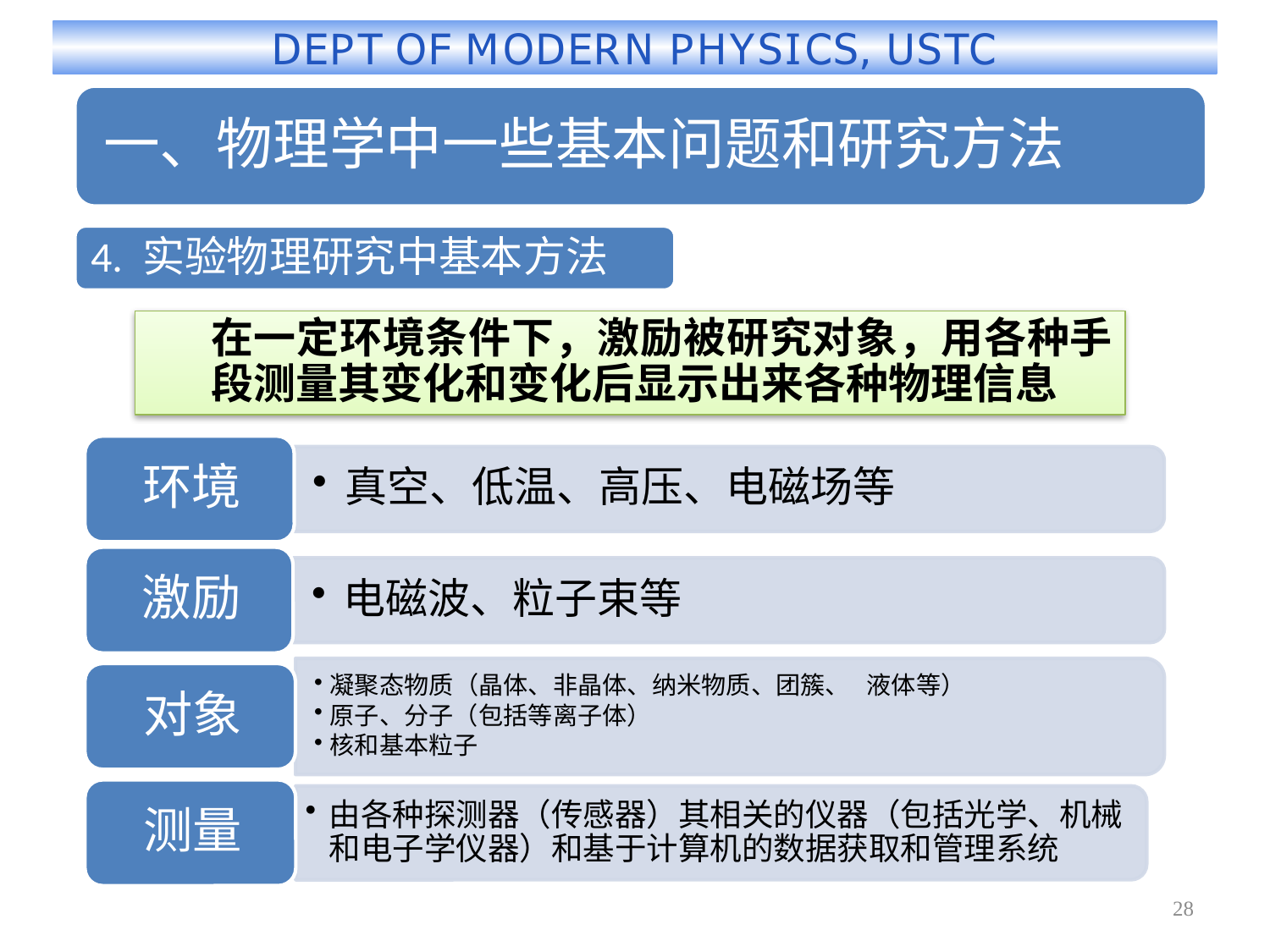

一、物理学中一些基本问题和研究方法
4. 实验物理研究中基本方法
在一定环境条件下，激励被研究对象，用各种手段测量其变化和变化后显示出来各种物理信息
真空、低温、高压、电磁场等
环境
电磁波、粒子束等
激励
凝聚态物质（晶体、非晶体、纳米物质、团簇、   液体等）
原子、分子（包括等离子体）
核和基本粒子
对象
由各种探测器（传感器）其相关的仪器（包括光学、机械和电子学仪器）和基于计算机的数据获取和管理系统
测量
28